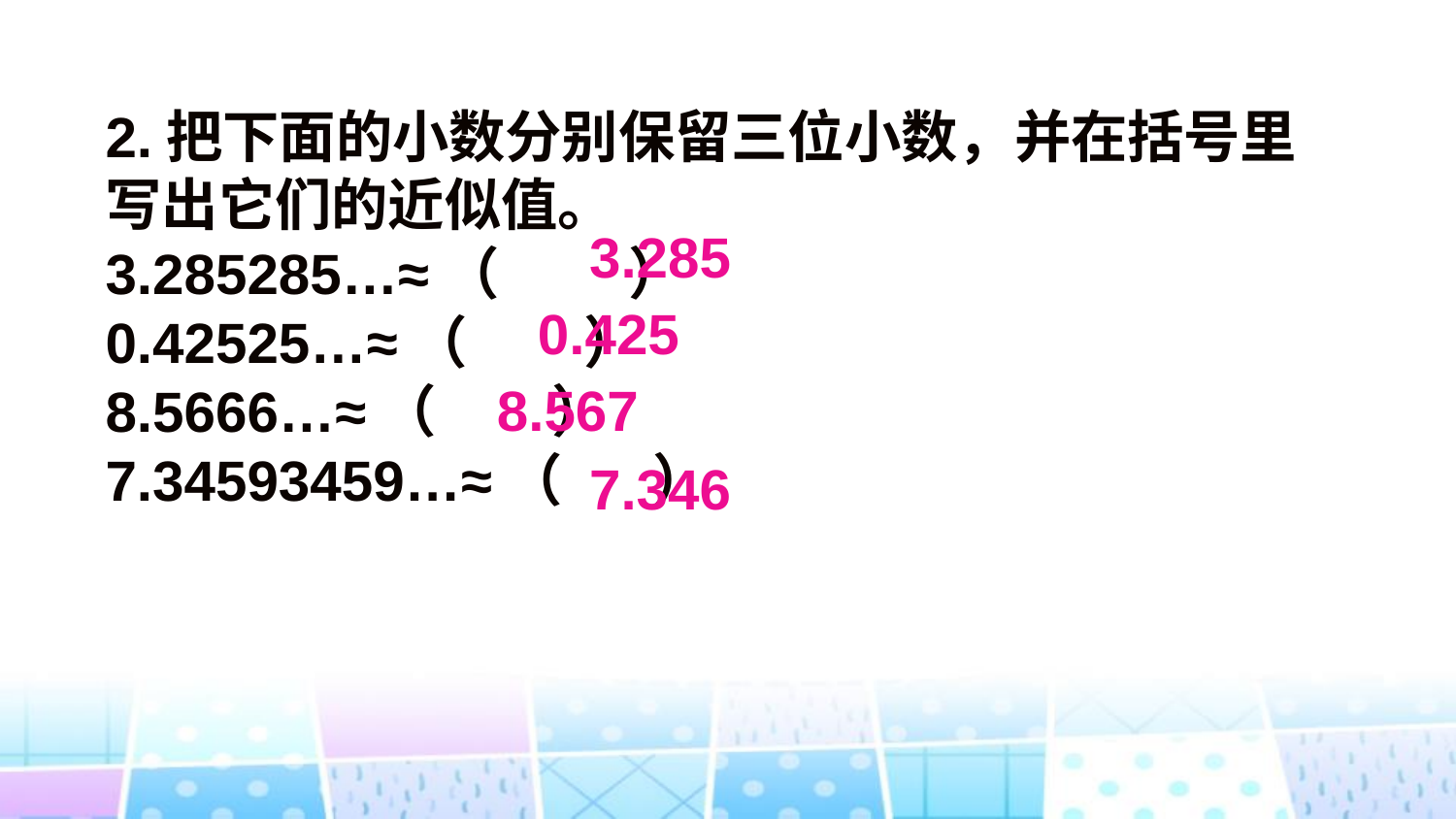

2.把下面的小数分别保留三位小数，并在括号里写出它们的近似值。
3.285285…≈（          ）
0.42525…≈（         ）
8.5666…≈（         ）
7.34593459…≈（       ）
3.285
0.425
8.567
7.346